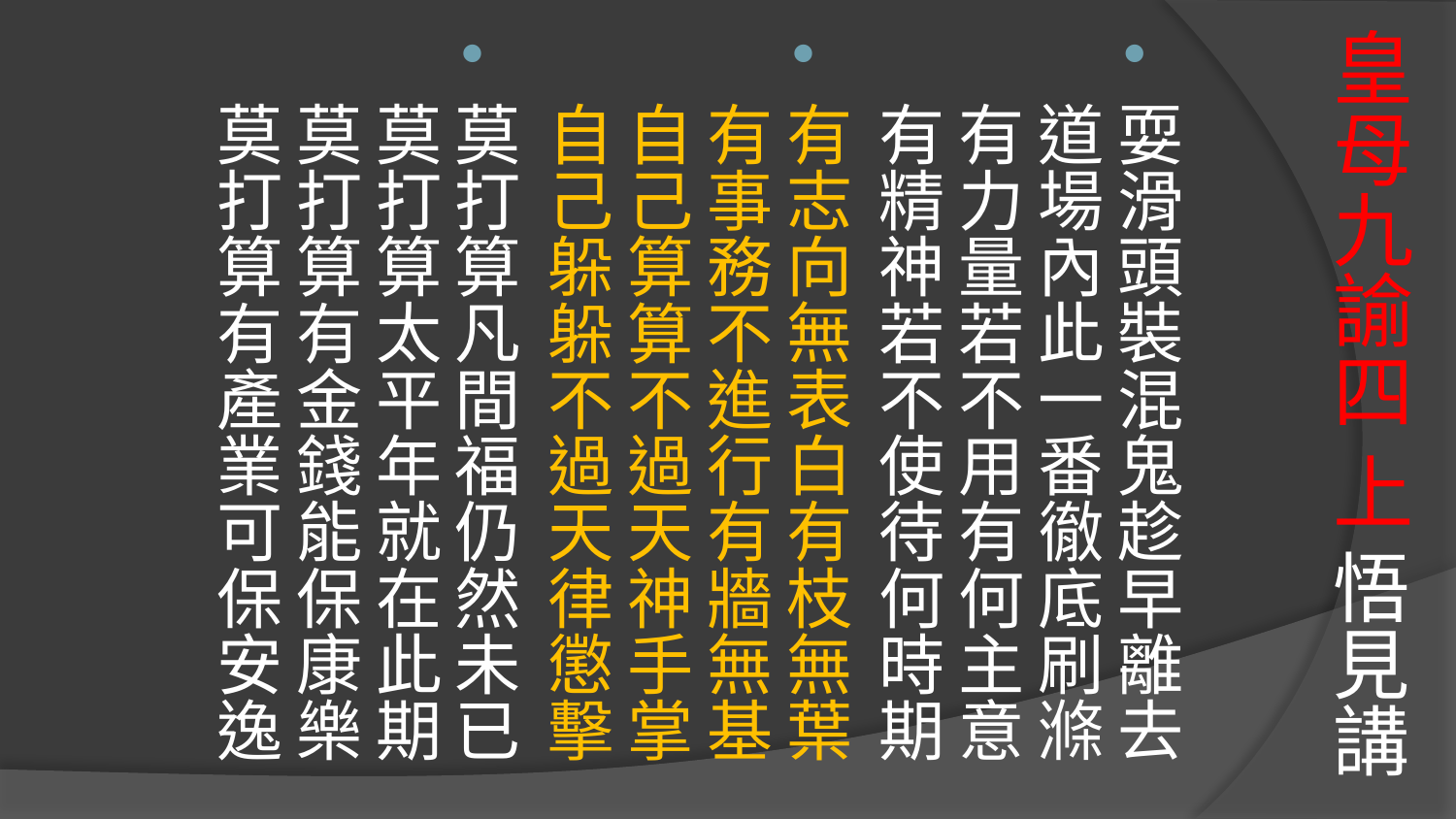

# 皇母九諭四 上 悟見講
耍滑頭裝混鬼趁早離去道場內此一番徹底刷滌
有力量若不用有何主意有精神若不使待何時期
有志向無表白有枝無葉有事務不進行有牆無基
自己算算不過天神手掌自己躲躲不過天律懲擊
莫打算凡間福仍然未已莫打算太平年就在此期
莫打算有金錢能保康樂莫打算有產業可保安逸